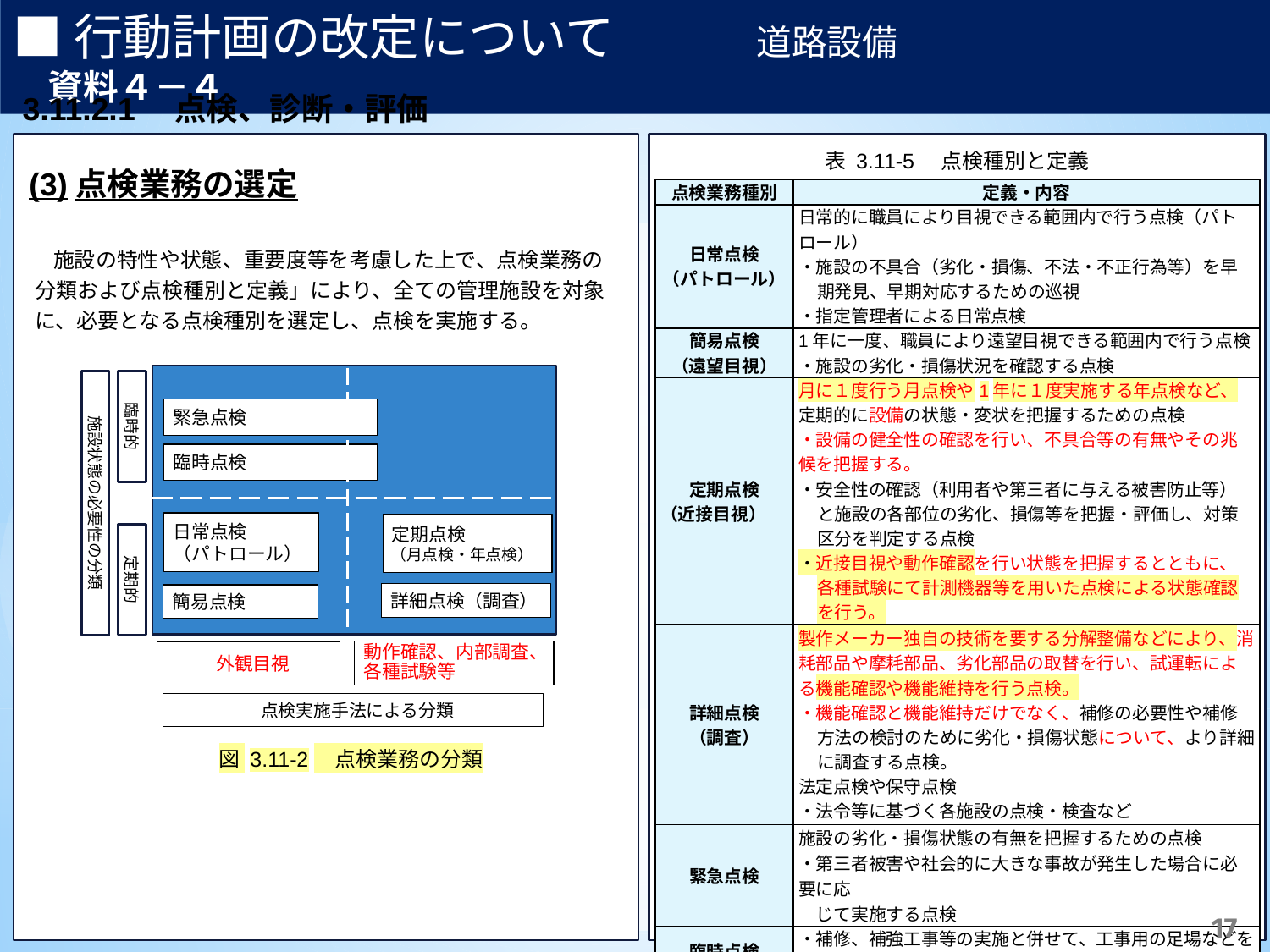

■行動計画の改定について　　　　道路設備　　　　　　　　　　　資料４－４
3.11.2.1　点検、診断・評価

表 3.11‑5　点検種別と定義
(3)点検業務の選定
| 点検業務種別 | 定義・内容 |
| --- | --- |
| 日常点検 （パトロール） | 日常的に職員により目視できる範囲内で行う点検（パトロール） ・施設の不具合（劣化・損傷、不法・不正行為等）を早期発見、早期対応するための巡視 ・指定管理者による日常点検 |
| 簡易点検 （遠望目視） | 1年に一度、職員により遠望目視できる範囲内で行う点検 ・施設の劣化・損傷状況を確認する点検 |
| 定期点検 （近接目視） | 月に１度行う月点検や1年に１度実施する年点検など、定期的に設備の状態・変状を把握するための点検 ・設備の健全性の確認を行い、不具合等の有無やその兆候を把握する。 ・安全性の確認（利用者や第三者に与える被害防止等）と施設の各部位の劣化、損傷等を把握・評価し、対策区分を判定する点検 ・近接目視や動作確認を行い状態を把握するとともに、各種試験にて計測機器等を用いた点検による状態確認を行う。 |
| 詳細点検 （調査） | 製作メーカー独自の技術を要する分解整備などにより、消耗部品や摩耗部品、劣化部品の取替を行い、試運転による機能確認や機能維持を行う点検。 ・機能確認と機能維持だけでなく、補修の必要性や補修方法の検討のために劣化・損傷状態について、より詳細に調査する点検。 法定点検や保守点検 ・法令等に基づく各施設の点検・検査など |
| 緊急点検 | 施設の劣化・損傷状態の有無を把握するための点検 ・第三者被害や社会的に大きな事故が発生した場合に必要に応 　じて実施する点検 |
| 臨時点検 （施工時点検） | ・補修、補強工事等の実施と併せて、工事用の足場などを利用して臨時的に行う点検 ・台風前や地震時に必要に応じて実施する点検 |
施設の特性や状態、重要度等を考慮した上で、点検業務の分類および点検種別と定義」により、全ての管理施設を対象に、必要となる点検種別を選定し、点検を実施する。

施設状態の必要性の分類
臨時的
緊急点検
臨時点検
日常点検
（パトロール）
定期点検
（月点検・年点検）
定期的
詳細点検（調査）
簡易点検
動作確認、内部調査、各種試験等
外観目視
点検実施手法による分類
図 3.11‑2　点検業務の分類
17